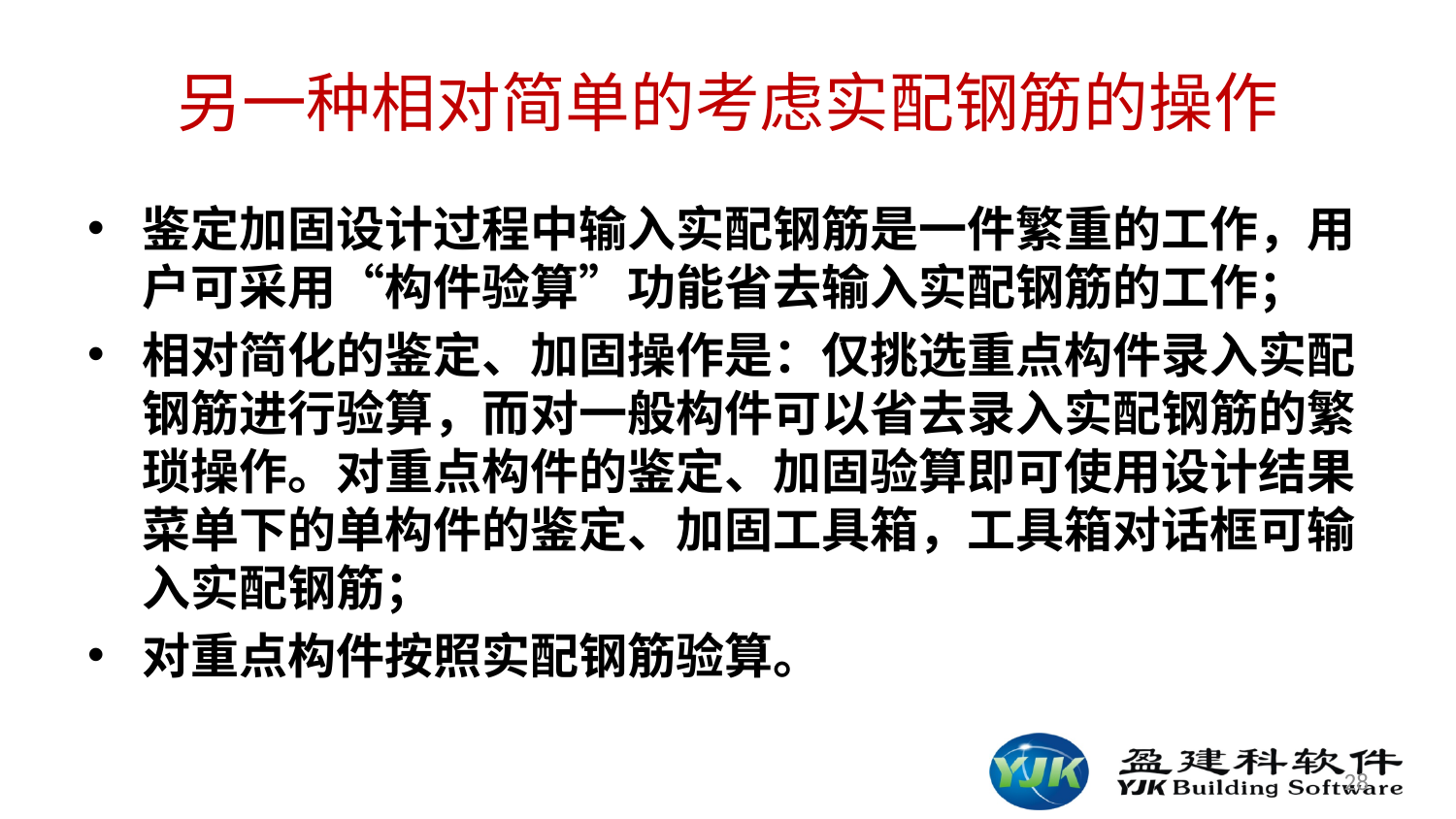

# 另一种相对简单的考虑实配钢筋的操作
鉴定加固设计过程中输入实配钢筋是一件繁重的工作，用户可采用“构件验算”功能省去输入实配钢筋的工作；
相对简化的鉴定、加固操作是：仅挑选重点构件录入实配钢筋进行验算，而对一般构件可以省去录入实配钢筋的繁琐操作。对重点构件的鉴定、加固验算即可使用设计结果菜单下的单构件的鉴定、加固工具箱，工具箱对话框可输入实配钢筋；
对重点构件按照实配钢筋验算。

28